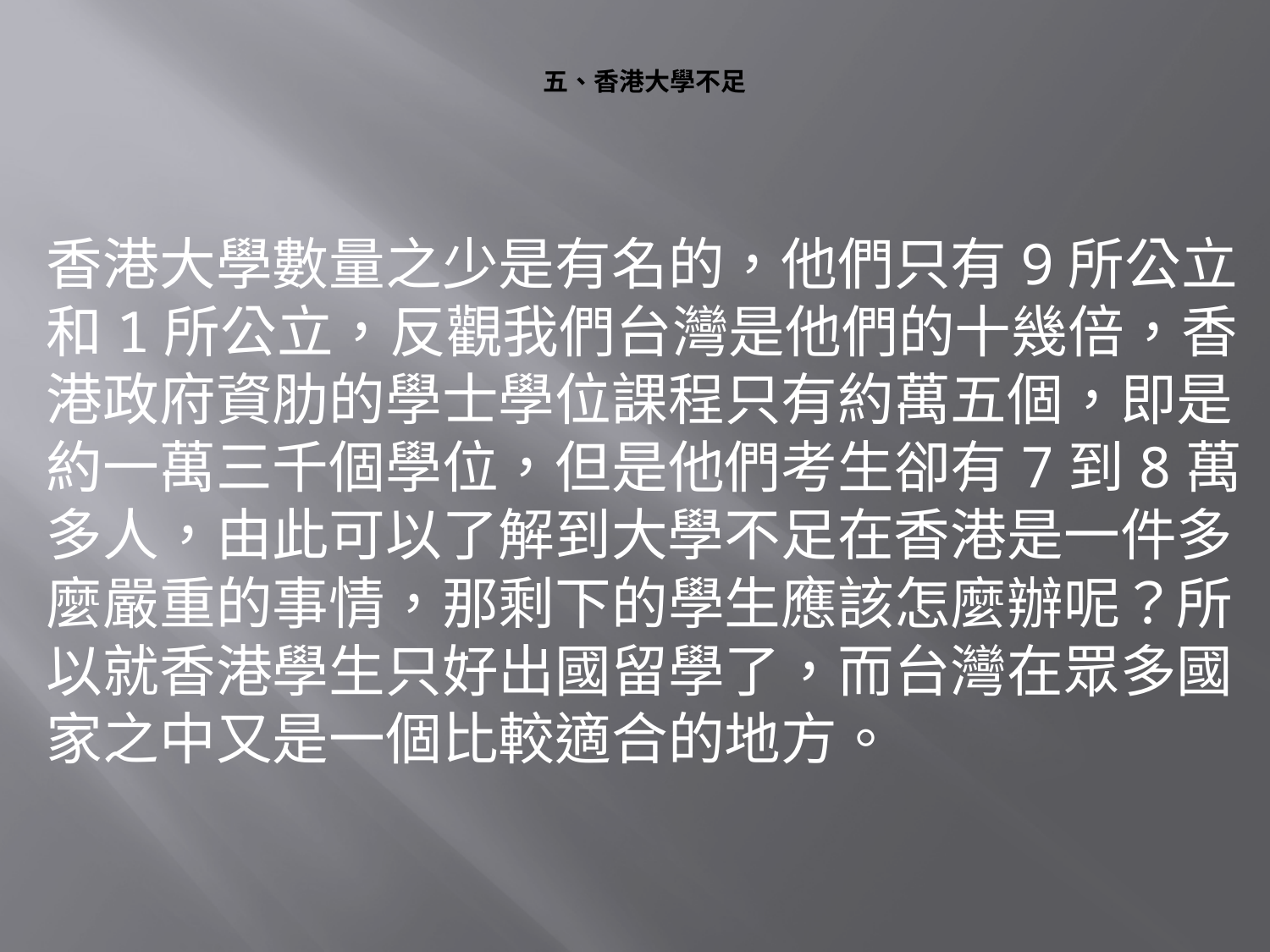

# 五、香港大學不足
香港大學數量之少是有名的，他們只有9所公立和1所公立，反觀我們台灣是他們的十幾倍，香港政府資肋的學士學位課程只有約萬五個，即是約一萬三千個學位，但是他們考生卻有7到8萬多人，由此可以了解到大學不足在香港是一件多麼嚴重的事情，那剩下的學生應該怎麼辦呢？所以就香港學生只好出國留學了，而台灣在眾多國家之中又是一個比較適合的地方。